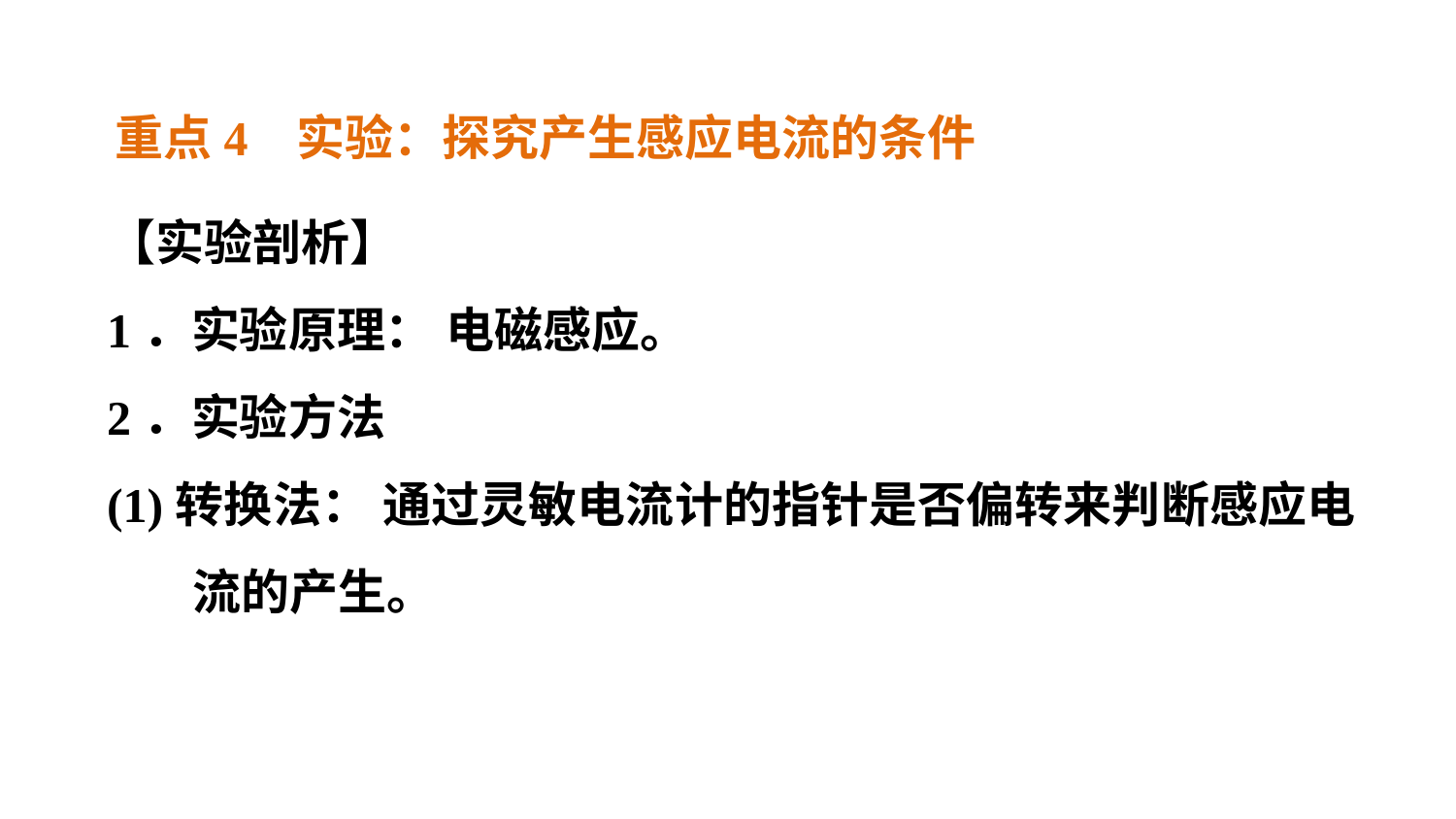

重点4   实验：探究产生感应电流的条件
【实验剖析】
1．实验原理： 电磁感应。
2．实验方法
(1)转换法： 通过灵敏电流计的指针是否偏转来判断感应电流的产生。